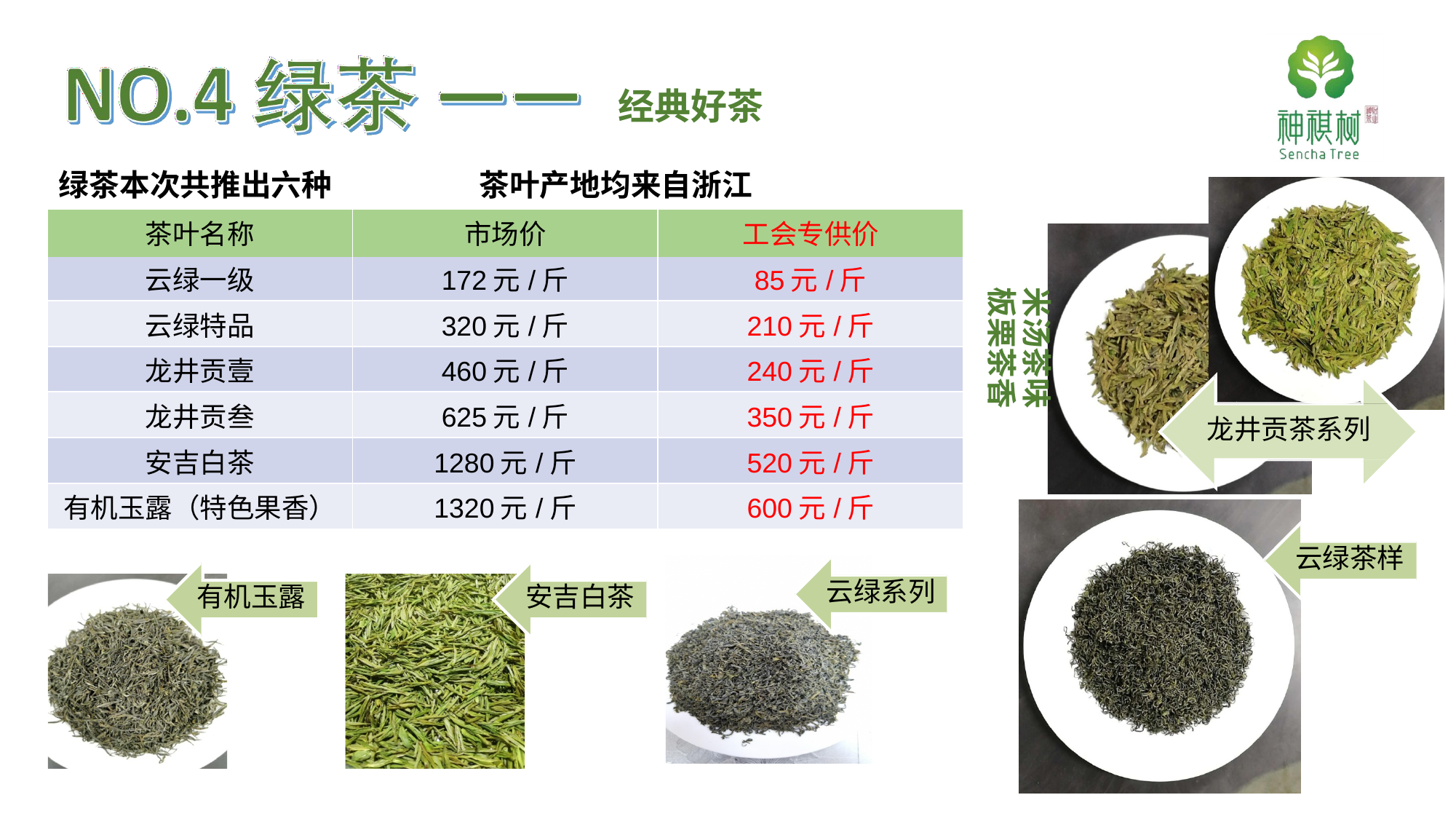

# 经典好茶

绿茶本次共推出六种
茶叶产地均来自浙江

| 茶叶名称 | 市场价 | 工会专供价 |
| --- | --- | --- |
| 云绿一级 | 172元/斤 | 85元/斤 |
| 云绿特品 | 320元/斤 | 210元/斤 |
| 龙井贡壹 | 460元/斤 | 240元/斤 |
| 龙井贡叁 | 625元/斤 | 350元/斤 |
| 安吉白茶 | 1280元/斤 | 520元/斤 |
| 有机玉露（特色果香） | 1320元/斤 | 600元/斤 |
米汤茶味
板栗茶香

龙井贡茶系列

云绿茶样

云绿系列

有机玉露
安吉白茶